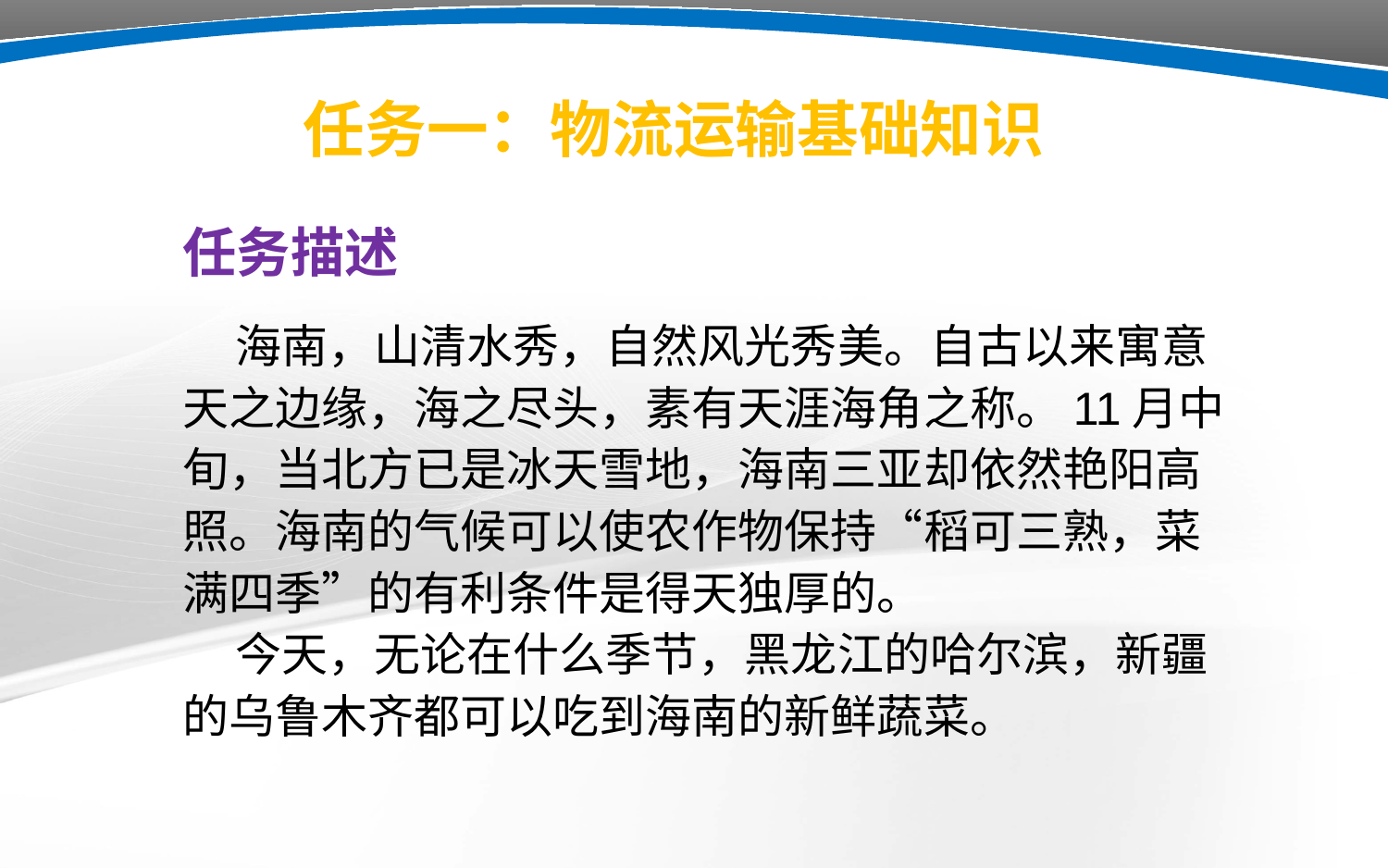

任务一：物流运输基础知识
任务描述
    海南，山清水秀，自然风光秀美。自古以来寓意天之边缘，海之尽头，素有天涯海角之称。11月中旬，当北方已是冰天雪地，海南三亚却依然艳阳高照。海南的气候可以使农作物保持“稻可三熟，菜满四季”的有利条件是得天独厚的。
    今天，无论在什么季节，黑龙江的哈尔滨，新疆的乌鲁木齐都可以吃到海南的新鲜蔬菜。